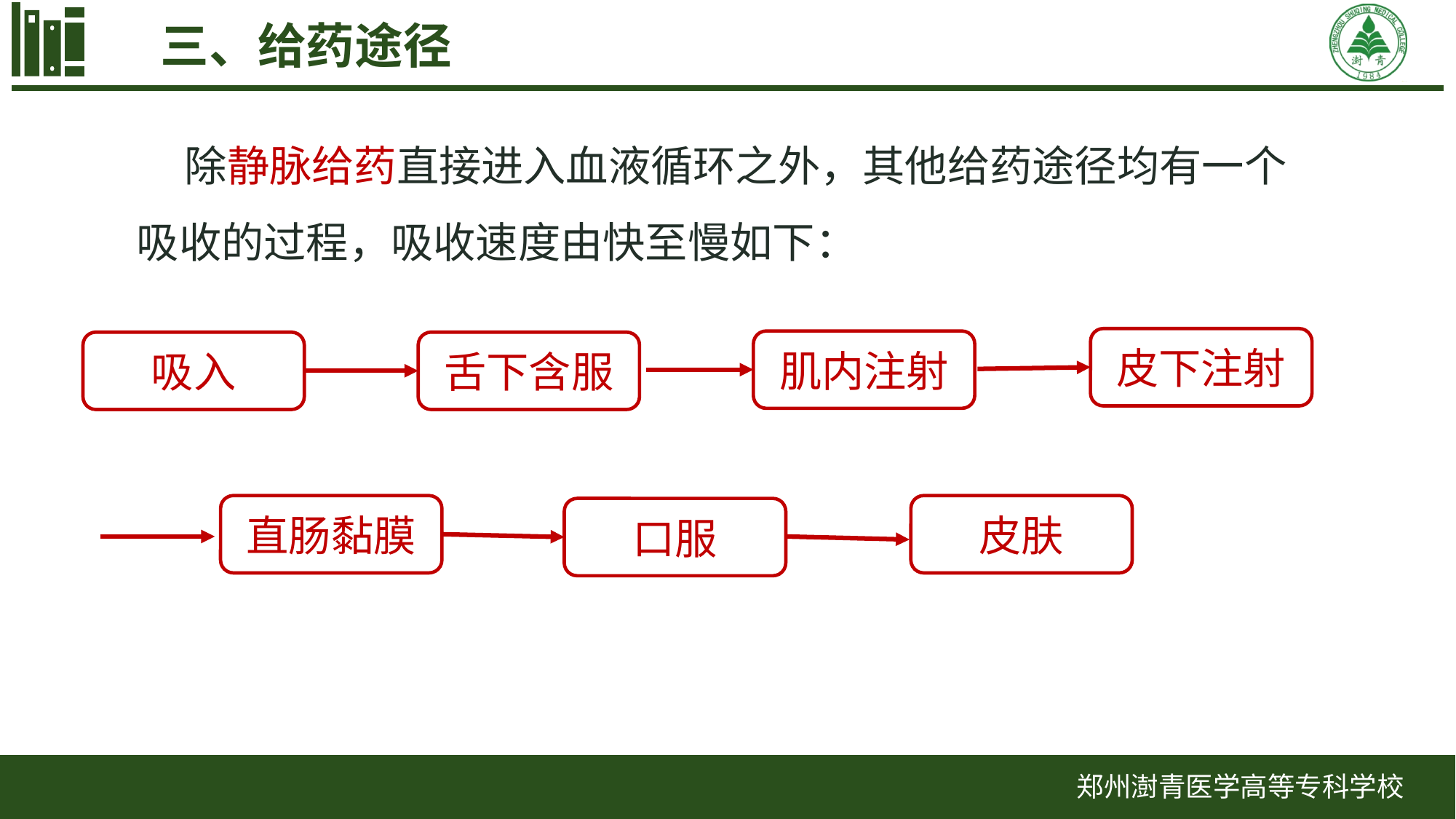

三、给药途径
    除静脉给药直接进入血液循环之外，其他给药途径均有一个吸收的过程，吸收速度由快至慢如下：
皮下注射
肌内注射
吸入
舌下含服
直肠黏膜
皮肤
口服
郑州澍青医学高等专科学校